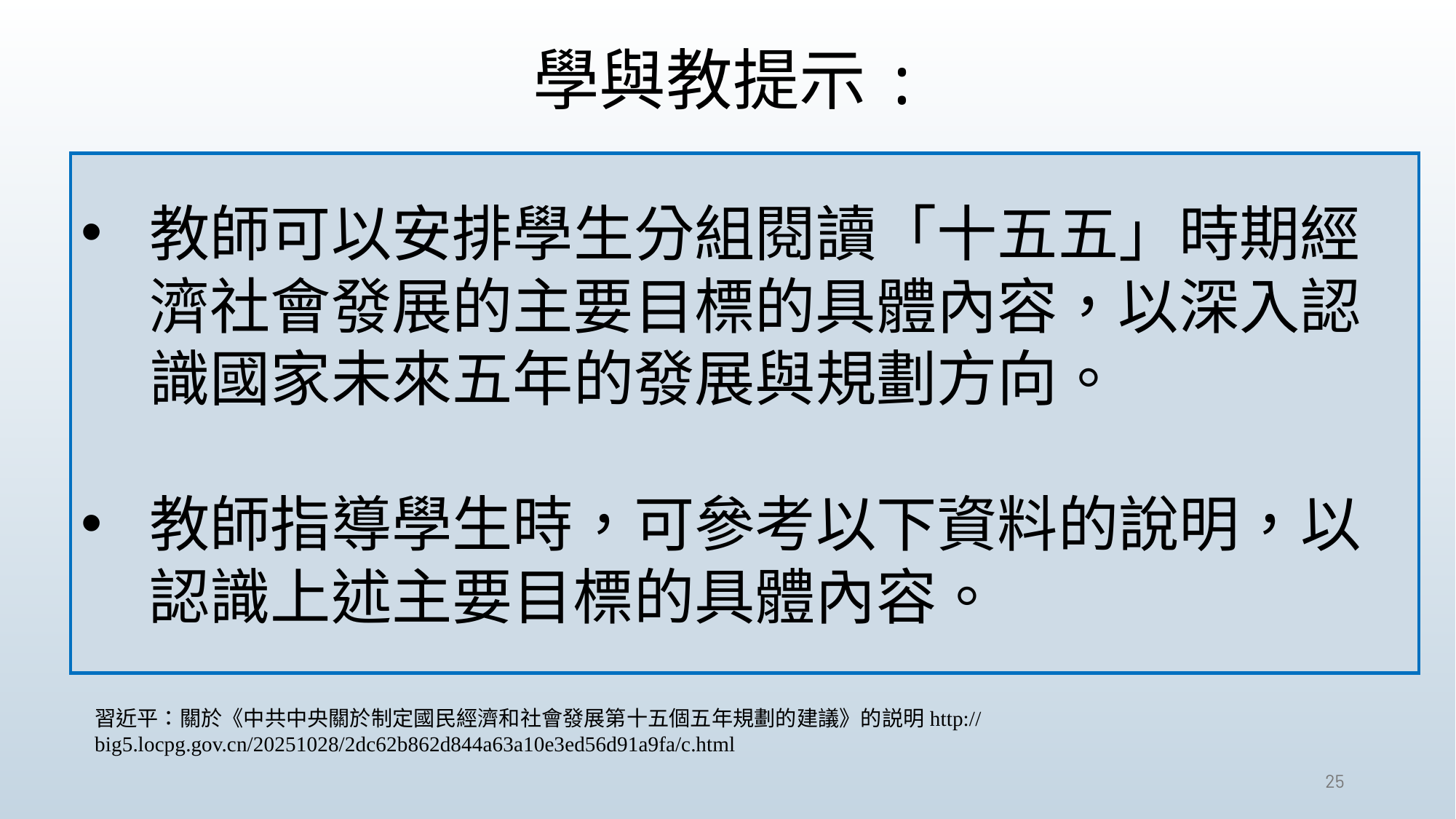

# 學與教提示:
教師可以安排學生分組閱讀「十五五」時期經濟社會發展的主要目標的具體內容，以深入認識國家未來五年的發展與規劃方向。

教師指導學生時，可參考以下資料的說明，以認識上述主要目標的具體內容。
習近平：關於《中共中央關於制定國民經濟和社會發展第十五個五年規劃的建議》的説明http://big5.locpg.gov.cn/20251028/2dc62b862d844a63a10e3ed56d91a9fa/c.html
25